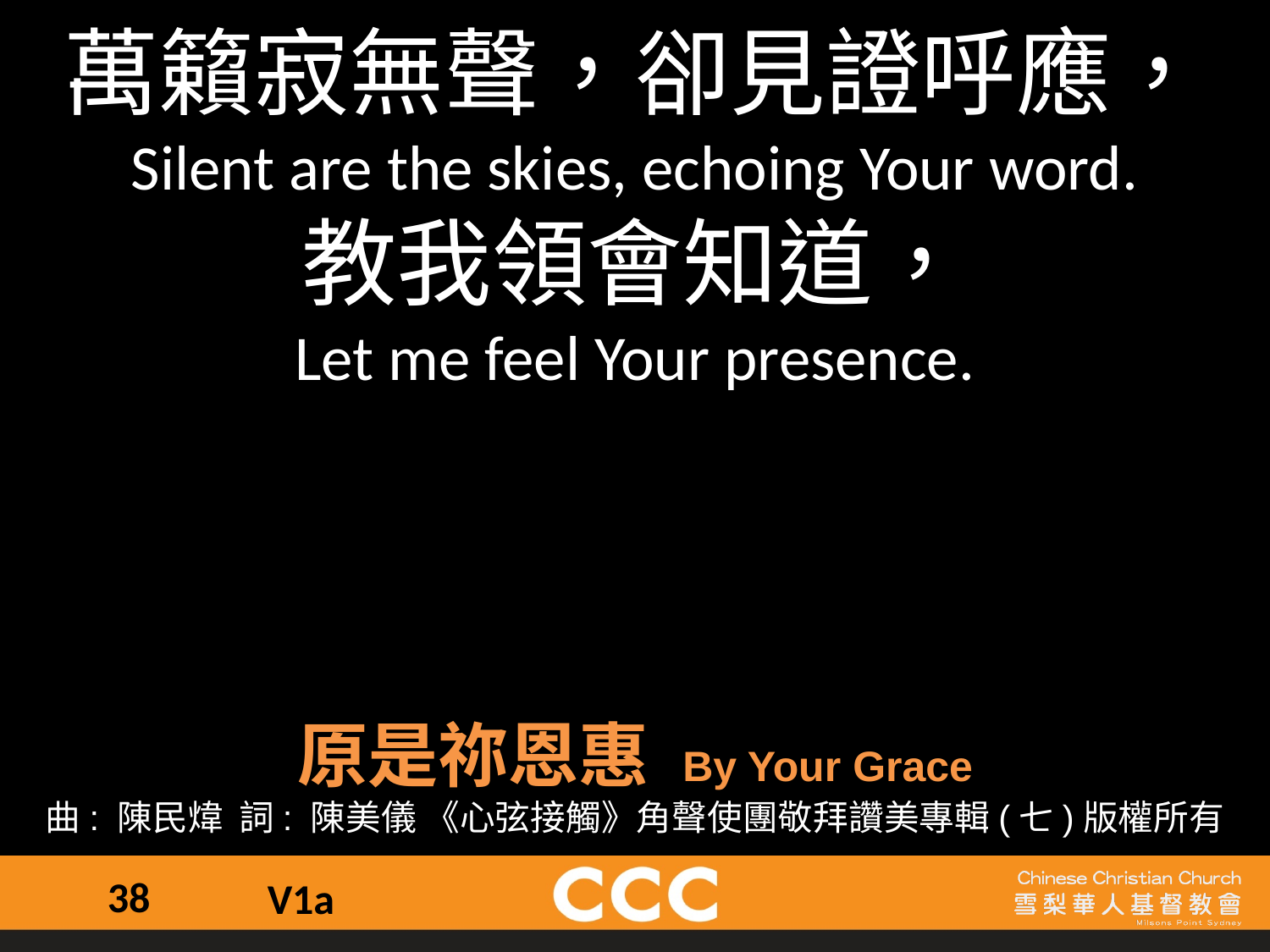

萬籟寂無聲，卻見證呼應，
Silent are the skies, echoing Your word.
教我領會知道，
Let me feel Your presence.
原是祢恩惠 By Your Grace
曲: 陳民煒  詞: 陳美儀 《心弦接觸》角聲使團敬拜讚美專輯(七)版權所有
38
V1a